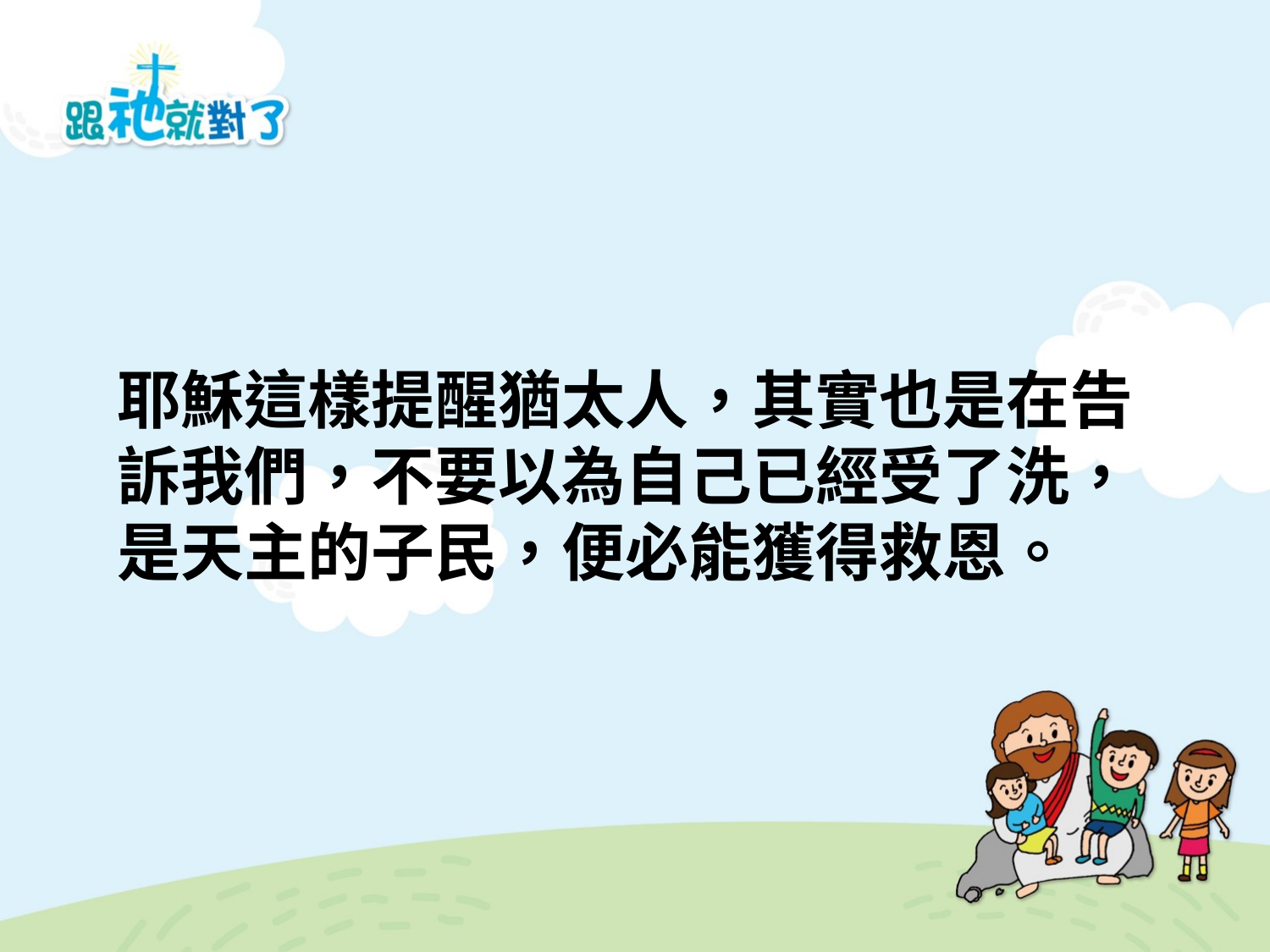

耶穌這樣提醒猶太人，其實也是在告訴我們，不要以為自己已經受了洗，是天主的子民，便必能獲得救恩。